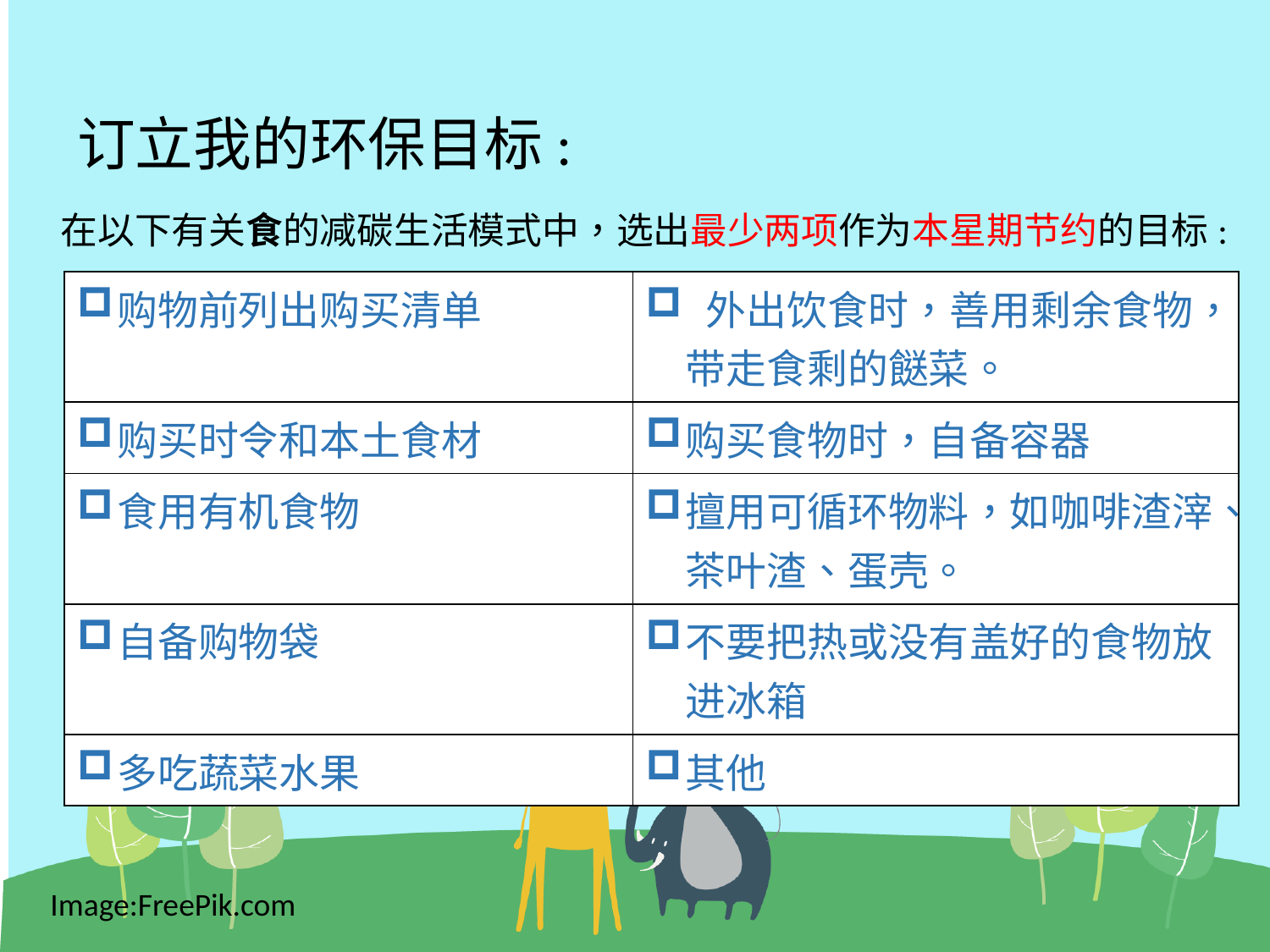

# 订立我的环保目标:
在以下有关食的减碳生活模式中，选出最少两项作为本星期节约的目标:

| 购物前列出购买清单 | 外出饮食时，善用剩余食物，带走食剩的餸菜。 |
| --- | --- |
| 购买时令和本土食材 | 购买食物时，自备容器 |
| 食用有机食物 | 擅用可循环物料，如咖啡渣滓、茶叶渣、蛋壳。 |
| 自备购物袋 | 不要把热或没有盖好的食物放进冰箱 |
| 多吃蔬菜水果 | 其他 |
Image:FreePik.com